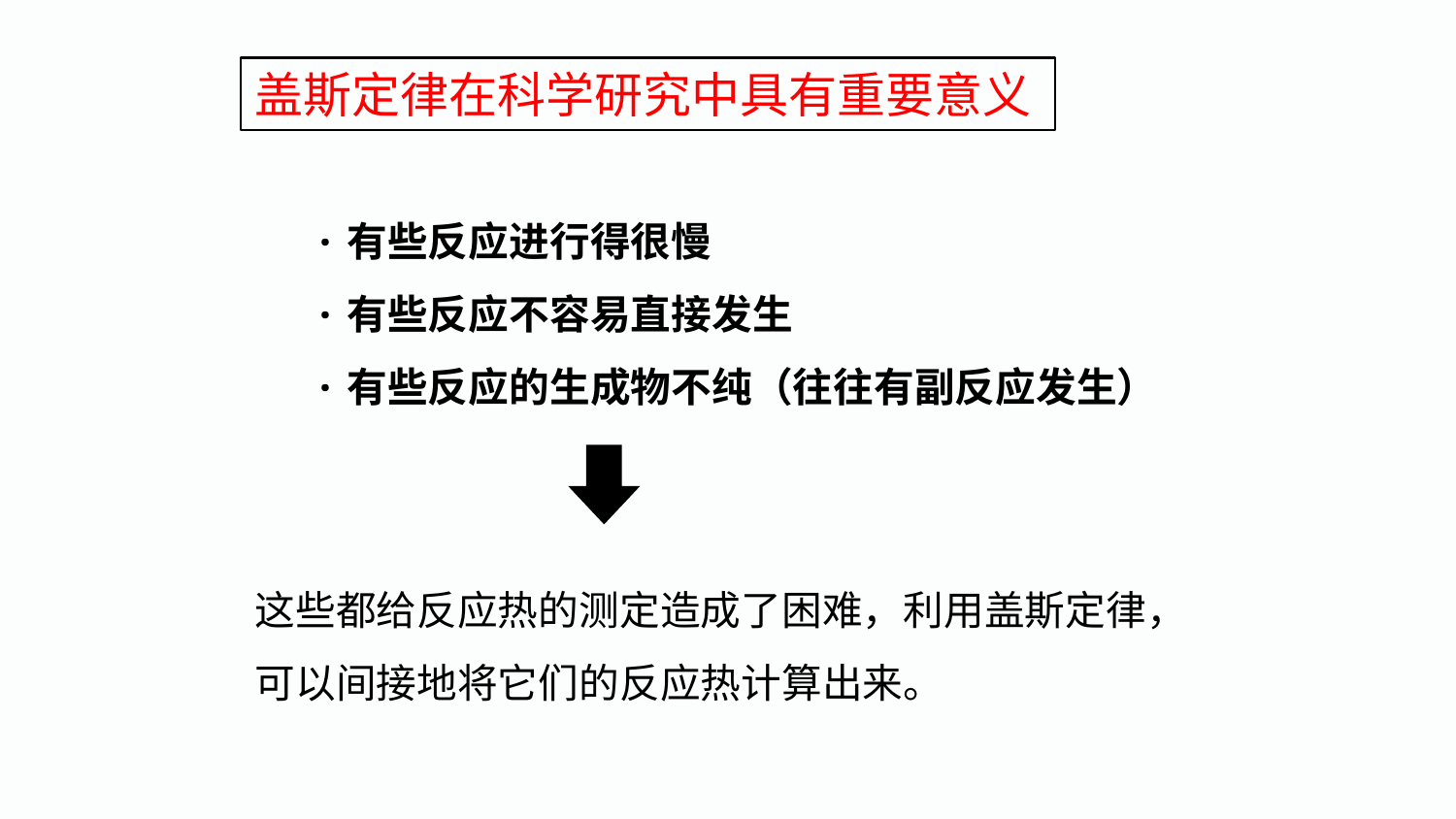

盖斯定律在科学研究中具有重要意义
·有些反应进行得很慢
·有些反应不容易直接发生
·有些反应的生成物不纯（往往有副反应发生）

这些都给反应热的测定造成了困难，利用盖斯定律，
可以间接地将它们的反应热计算出来。